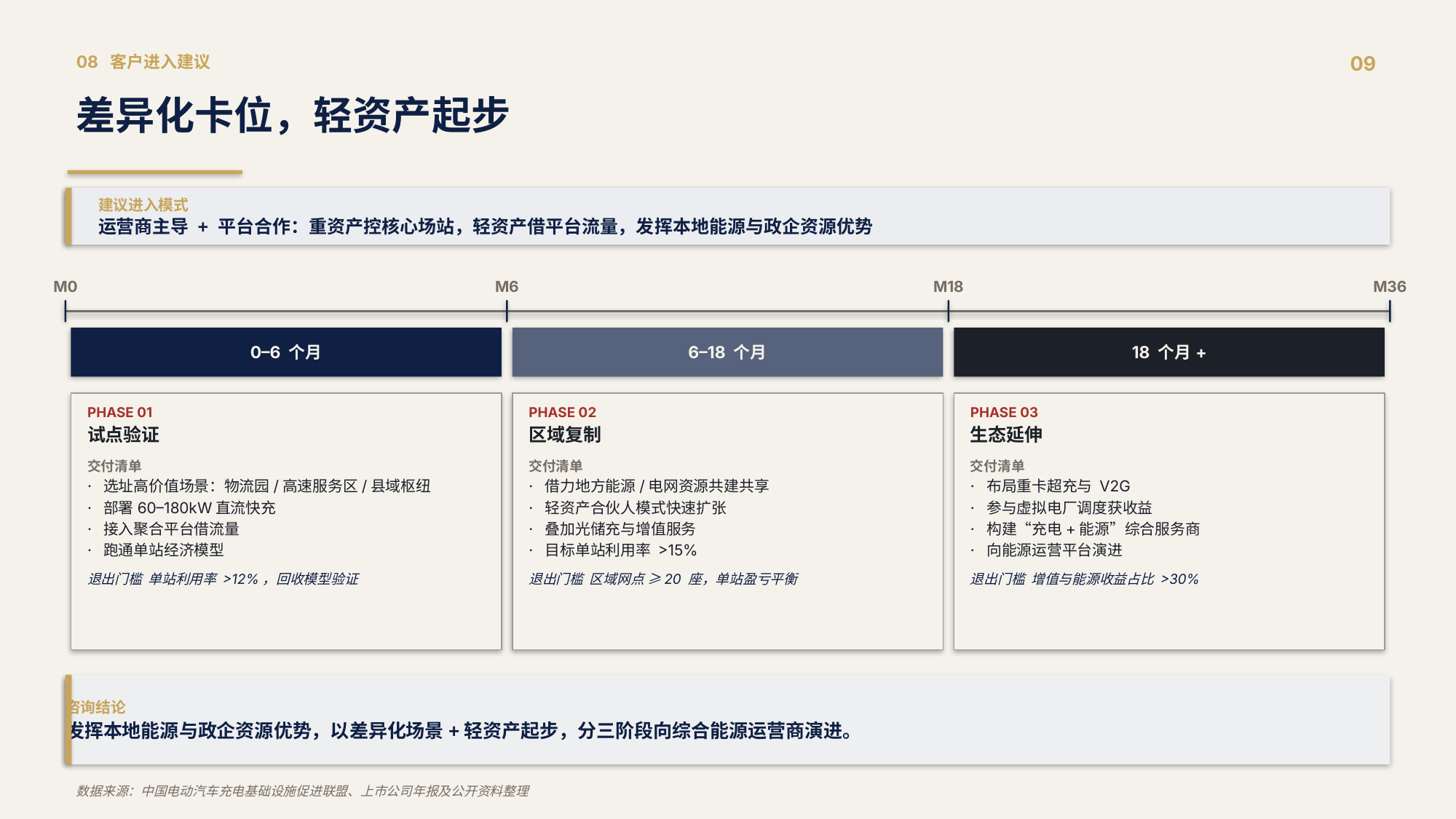

08  客户进入建议
09
差异化卡位，轻资产起步

建议进入模式
运营商主导 + 平台合作：重资产控核心场站，轻资产借平台流量，发挥本地能源与政企资源优势

M0
M6
M18
M36

0–6 个月
6–18 个月
18 个月+
PHASE 01
试点验证
交付清单
·  选址高价值场景：物流园/高速服务区/县域枢纽
·  部署60–180kW直流快充
·  接入聚合平台借流量
·  跑通单站经济模型
退出门槛  单站利用率 >12%，回收模型验证
PHASE 02
区域复制
交付清单
·  借力地方能源/电网资源共建共享
·  轻资产合伙人模式快速扩张
·  叠加光储充与增值服务
·  目标单站利用率 >15%
退出门槛  区域网点 ≥20 座，单站盈亏平衡
PHASE 03
生态延伸
交付清单
·  布局重卡超充与 V2G
·  参与虚拟电厂调度获收益
·  构建“充电+能源”综合服务商
·  向能源运营平台演进
退出门槛  增值与能源收益占比 >30%
咨询结论
发挥本地能源与政企资源优势，以差异化场景+轻资产起步，分三阶段向综合能源运营商演进。

数据来源：中国电动汽车充电基础设施促进联盟、上市公司年报及公开资料整理